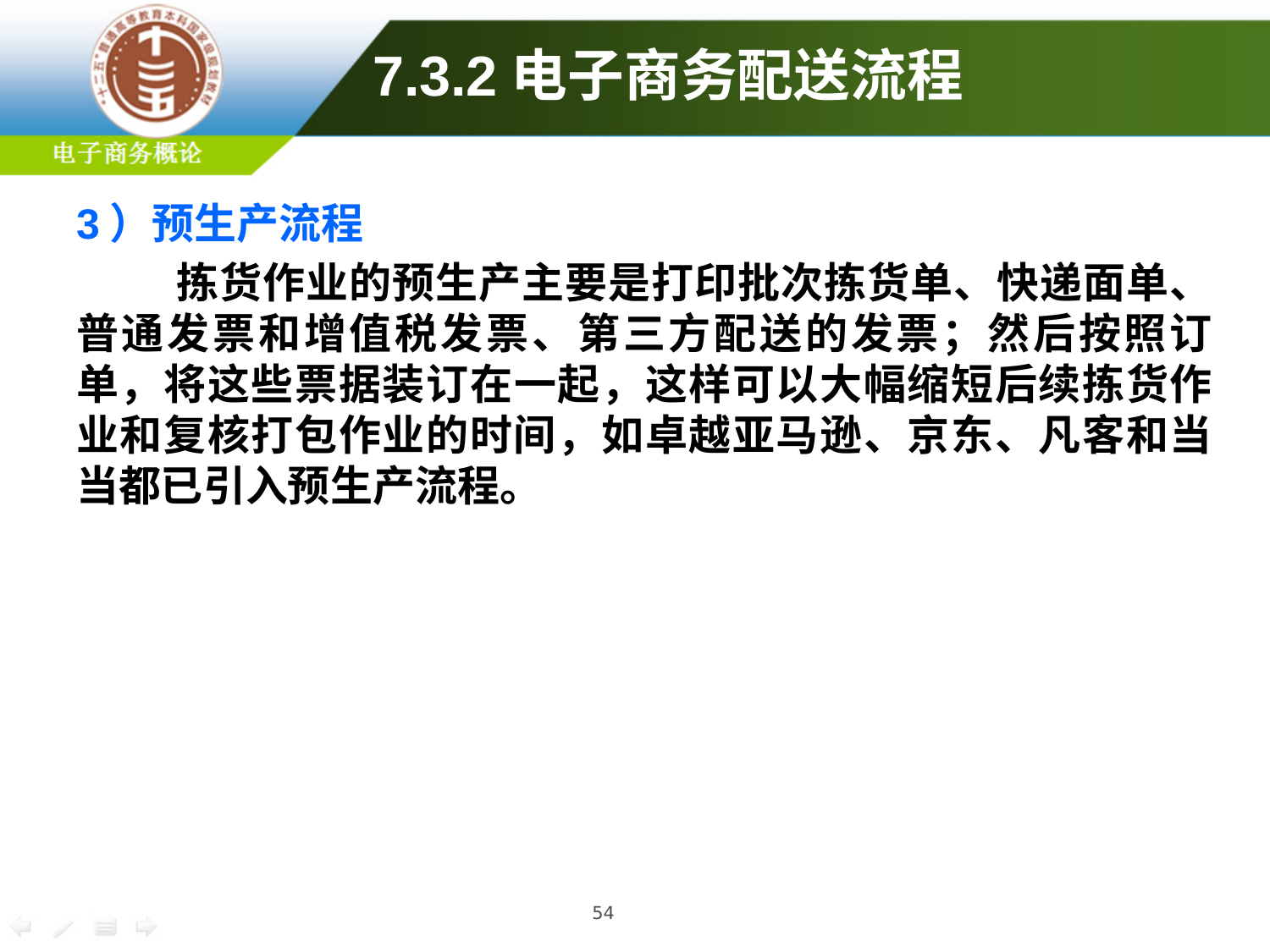

# 7.3.2电子商务配送流程
3）预生产流程
拣货作业的预生产主要是打印批次拣货单、快递面单、普通发票和增值税发票、第三方配送的发票；然后按照订单，将这些票据装订在一起，这样可以大幅缩短后续拣货作业和复核打包作业的时间，如卓越亚马逊、京东、凡客和当当都已引入预生产流程。
54